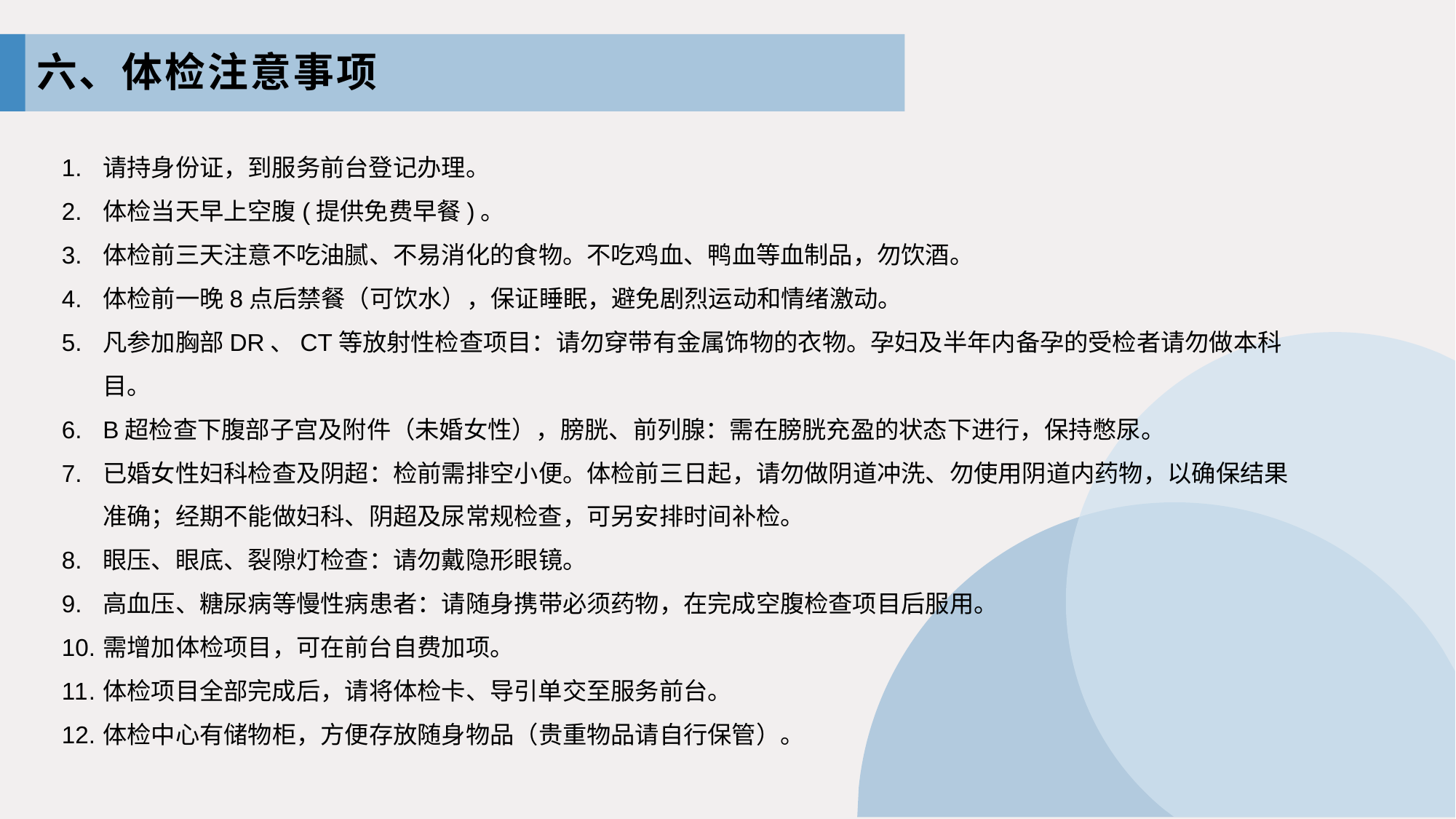

六、体检注意事项

请持身份证，到服务前台登记办理。
体检当天早上空腹(提供免费早餐)。
体检前三天注意不吃油腻、不易消化的食物。不吃鸡血、鸭血等血制品，勿饮酒。
体检前一晚8点后禁餐（可饮水），保证睡眠，避免剧烈运动和情绪激动。
凡参加胸部DR、CT等放射性检查项目：请勿穿带有金属饰物的衣物。孕妇及半年内备孕的受检者请勿做本科目。
B超检查下腹部子宫及附件（未婚女性），膀胱、前列腺：需在膀胱充盈的状态下进行，保持憋尿。
已婚女性妇科检查及阴超：检前需排空小便。体检前三日起，请勿做阴道冲洗、勿使用阴道内药物，以确保结果准确；经期不能做妇科、阴超及尿常规检查，可另安排时间补检。
眼压、眼底、裂隙灯检查：请勿戴隐形眼镜。
高血压、糖尿病等慢性病患者：请随身携带必须药物，在完成空腹检查项目后服用。
需增加体检项目，可在前台自费加项。
体检项目全部完成后，请将体检卡、导引单交至服务前台。
体检中心有储物柜，方便存放随身物品（贵重物品请自行保管）。